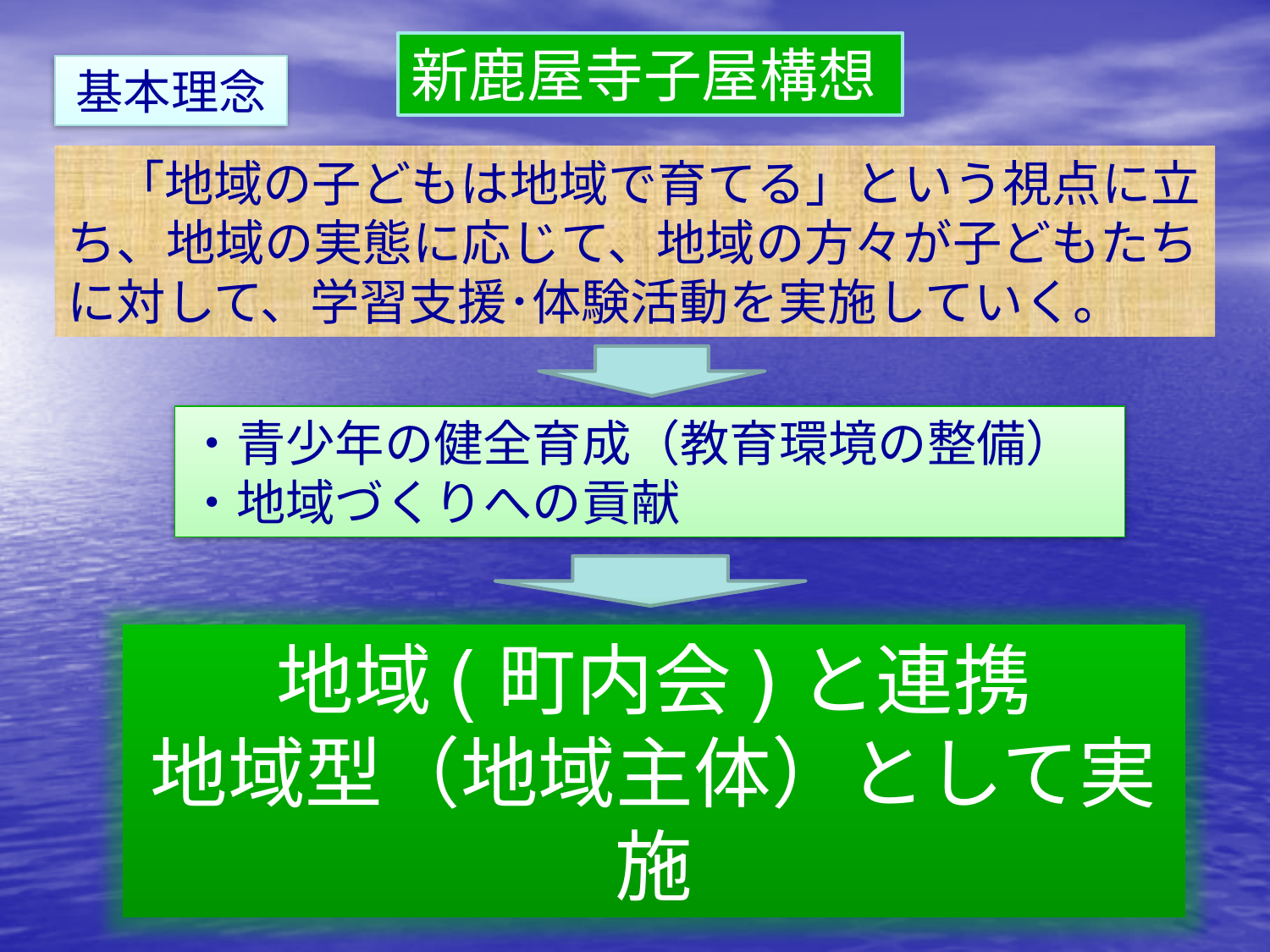

新鹿屋寺子屋構想
基本理念
　「地域の子どもは地域で育てる」という視点に立ち、地域の実態に応じて、地域の方々が子どもたちに対して、学習支援･体験活動を実施していく。

・青少年の健全育成（教育環境の整備）
・地域づくりへの貢献

地域(町内会)と連携
地域型（地域主体）として実施